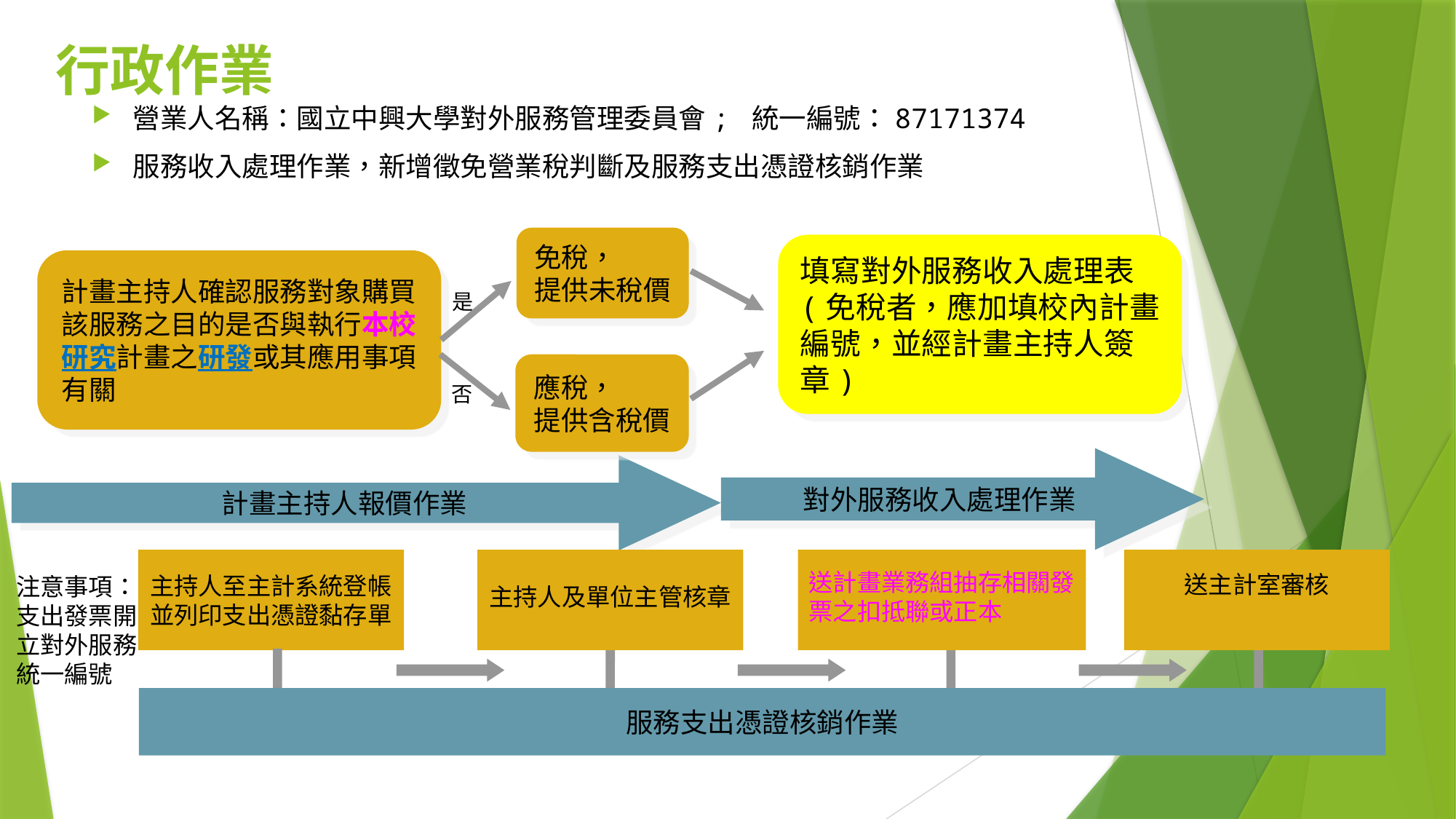

# 行政作業
營業人名稱：國立中興大學對外服務管理委員會; 統一編號：87171374
服務收入處理作業，新增徵免營業稅判斷及服務支出憑證核銷作業
免稅，
提供未稅價
填寫對外服務收入處理表
(免稅者，應加填校內計畫編號，並經計畫主持人簽章)
計畫主持人確認服務對象購買該服務之目的是否與執行本校研究計畫之研發或其應用事項有關
計畫主持人報價作業
是
應稅，
提供含稅價
否

對外服務收入處理作業
主持人至主計系統登帳並列印支出憑證黏存單

主持人及單位主管核章

送計畫業務組抽存相關發票之扣抵聯或正本

送主計室審核

服務支出憑證核銷作業
注意事項：支出發票開立對外服務統一編號
4